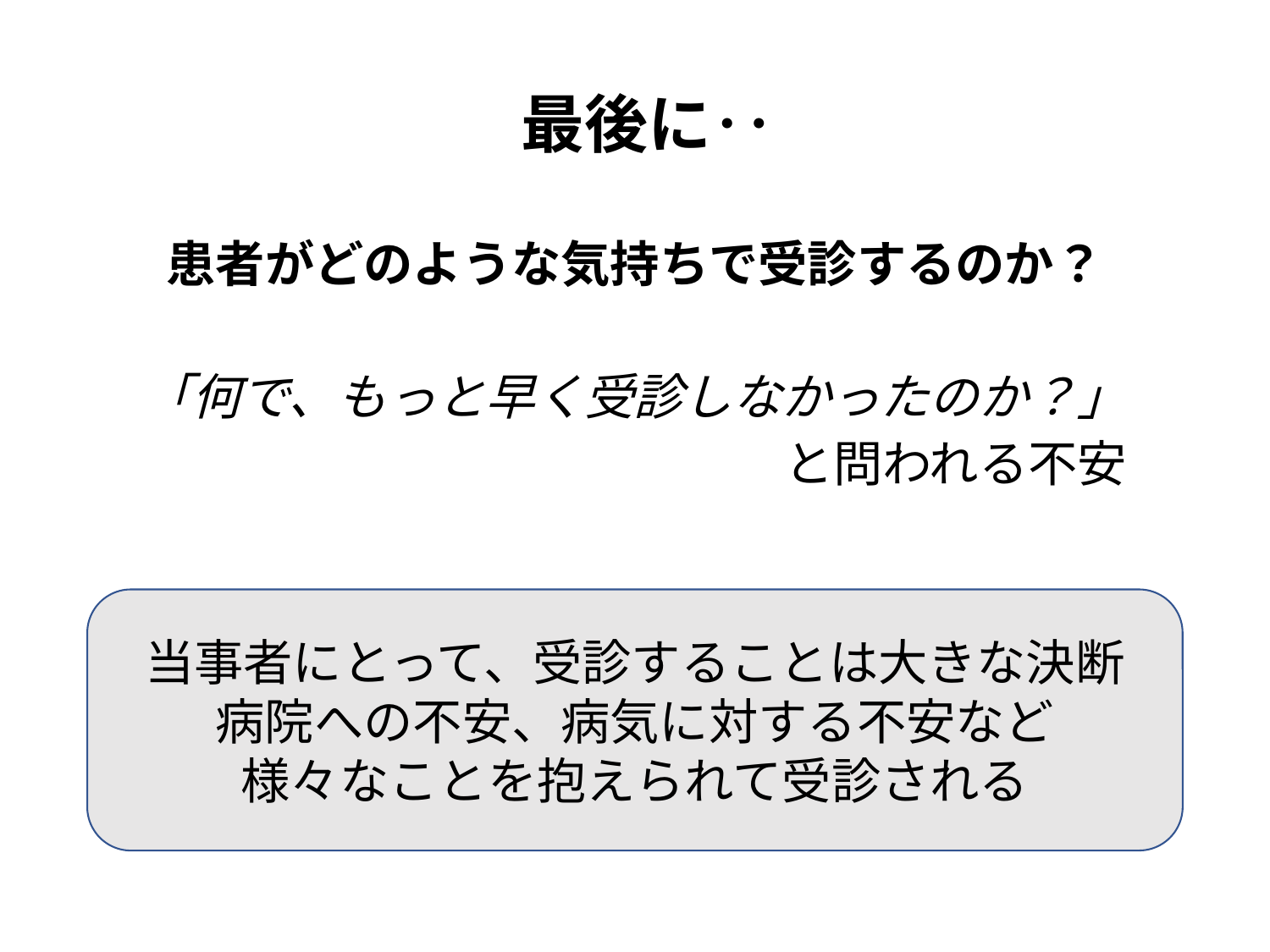

# 最後に‥
患者がどのような気持ちで受診するのか？

「何で、もっと早く受診しなかったのか？」
　　　　　　　　　　　　　と問われる不安

当事者にとって、受診することは大きな決断
病院への不安、病気に対する不安など
様々なことを抱えられて受診される